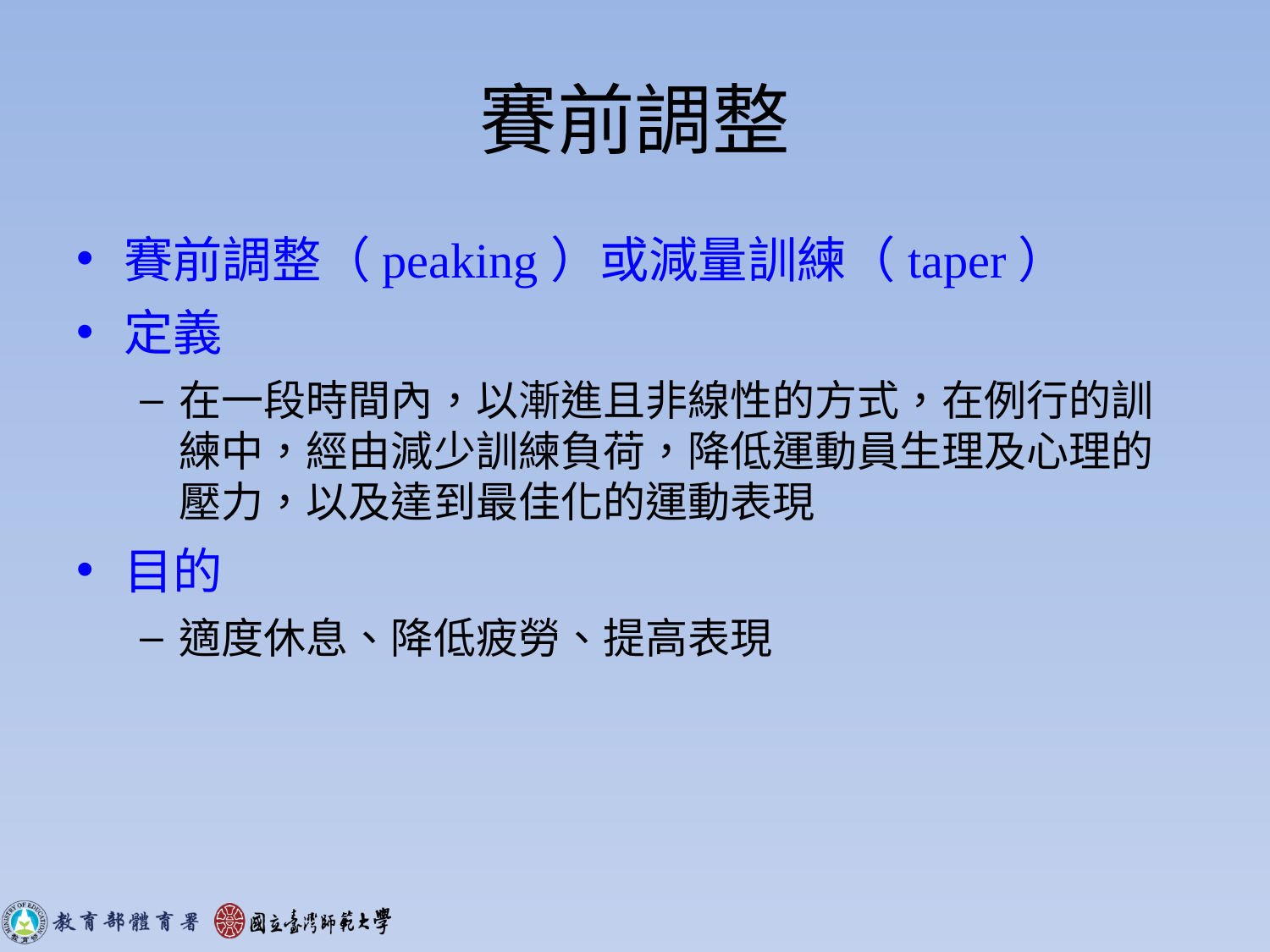

# 賽前調整
賽前調整（peaking）或減量訓練（taper）
定義
在一段時間內，以漸進且非線性的方式，在例行的訓練中，經由減少訓練負荷，降低運動員生理及心理的壓力，以及達到最佳化的運動表現
目的
適度休息、降低疲勞、提高表現